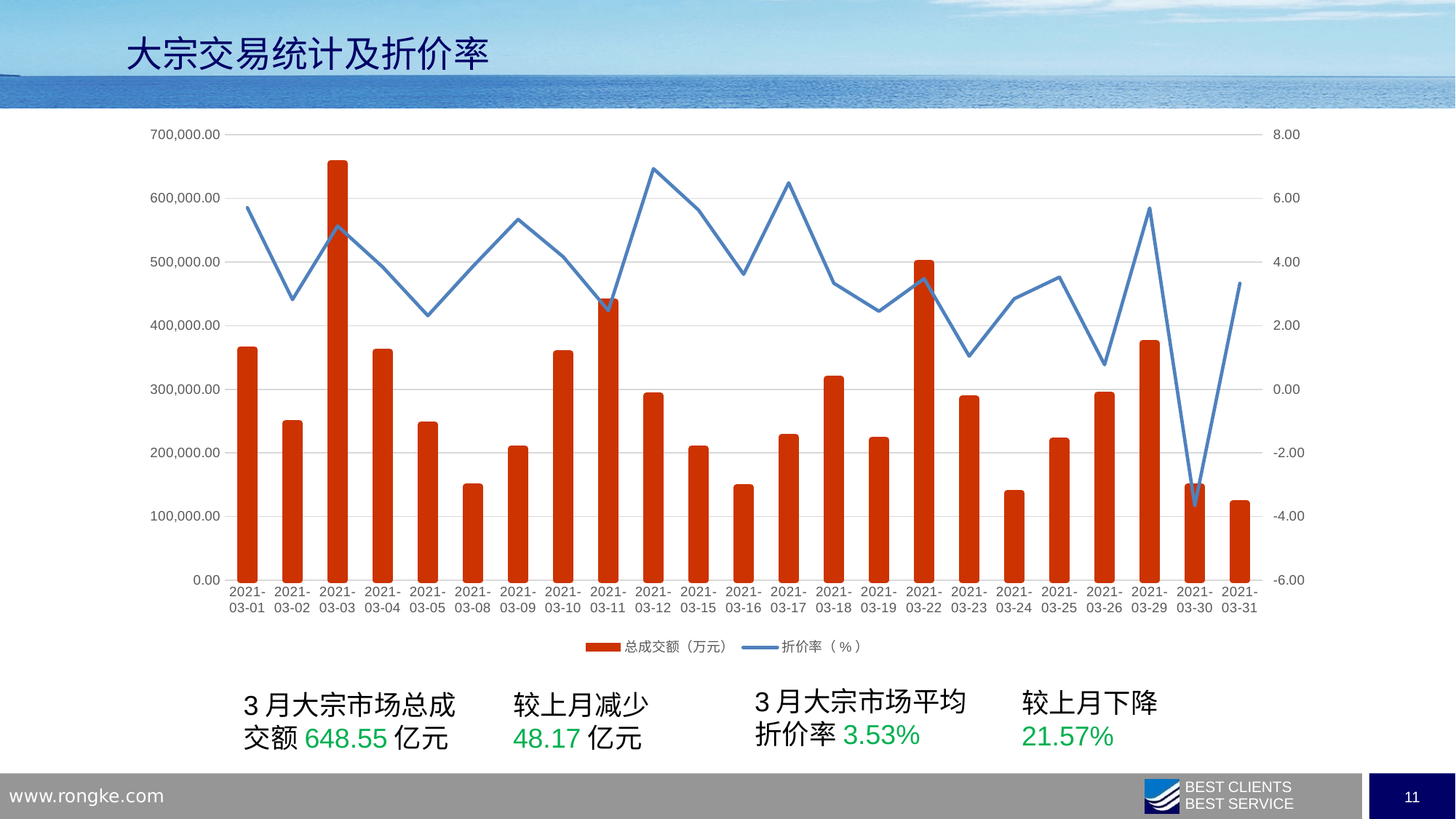

大宗交易统计及折价率

### Chart

| Category | 总成交额（万元） | 折价率（%） |
|---|---|---|
| 2021-03-01 | 362656.52 | 5.707778111369875 |
| 2021-03-02 | 246470.42 | 2.8203825570525467 |
| 2021-03-03 | 655072.18 | 5.133408955350711 |
| 2021-03-04 | 358849.89 | 3.8422481732714826 |
| 2021-03-05 | 244271.01 | 2.3157413709409522 |
| 2021-03-08 | 146927.5 | 3.865545753273641 |
| 2021-03-09 | 206471.72 | 5.342702270591683 |
| 2021-03-10 | 356143.55 | 4.165807706399521 |
| 2021-03-11 | 437469.47 | 2.4747413511607848 |
| 2021-03-12 | 289767.61 | 6.935145263623191 |
| 2021-03-15 | 206426.77 | 5.6329036636181735 |
| 2021-03-16 | 145590.98 | 3.6159039799702315 |
| 2021-03-17 | 224536.03 | 6.490154471682816 |
| 2021-03-18 | 315812.8 | 3.334242372218086 |
| 2021-03-19 | 220228.94 | 2.4527637273133047 |
| 2021-03-22 | 498206.26 | 3.476547485281127 |
| 2021-03-23 | 284885.9 | 1.0426597309231724 |
| 2021-03-24 | 136479.6 | 2.847450817574588 |
| 2021-03-25 | 218586.15 | 3.525620136228682 |
| 2021-03-26 | 290957.35 | 0.7740556387164955 |
| 2021-03-29 | 372480.32 | 5.698512443060139 |
| 2021-03-30 | 147095.85 | -3.658229511206274 |
| 2021-03-31 | 120146.93 | 3.3327465515302435 |
3月大宗市场平均折价率3.53%
较上月下降21.57%
3月大宗市场总成交额648.55亿元
较上月减少
48.17亿元